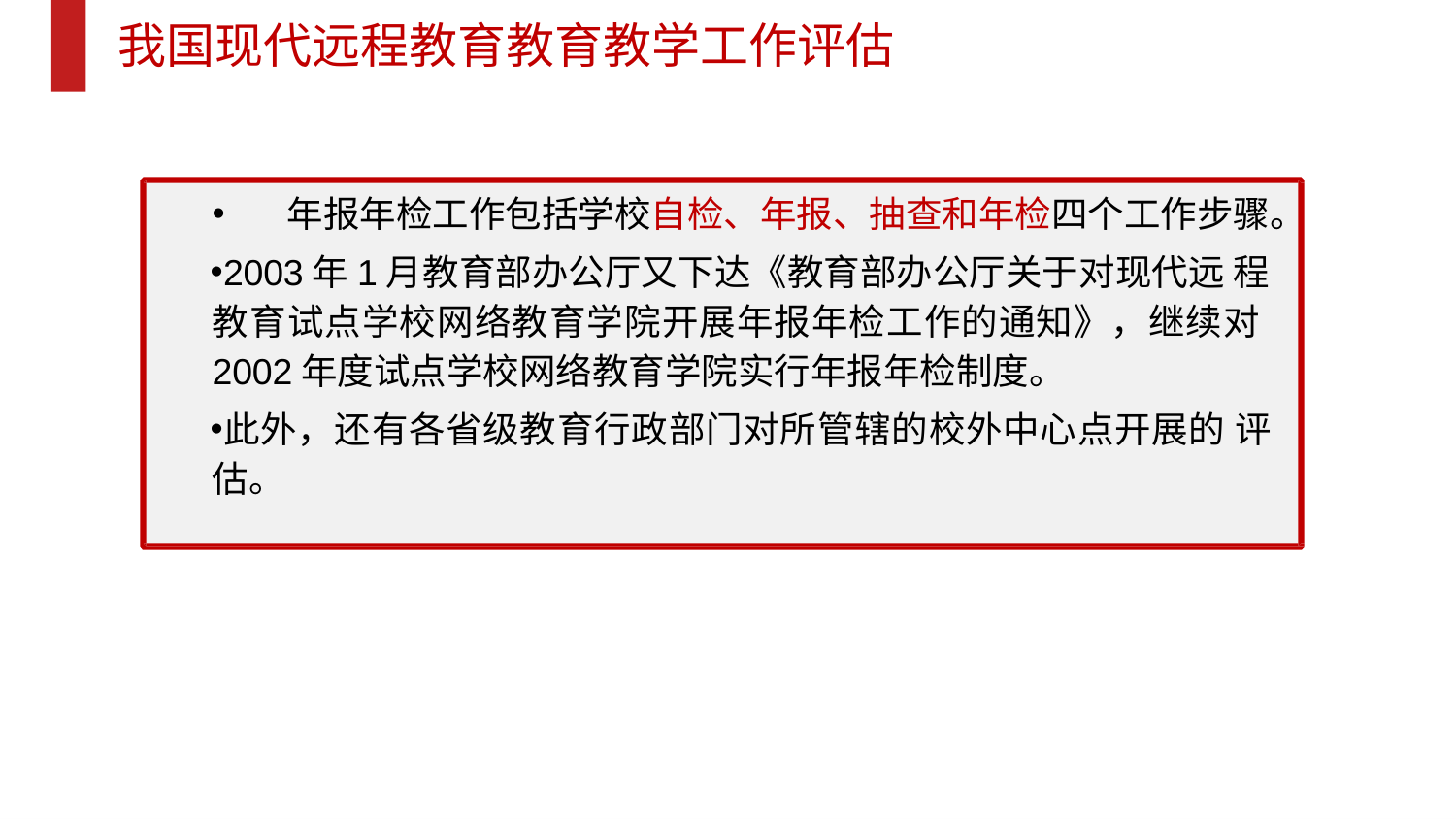

# 我国现代远程教育教育教学工作评估
年报年检工作包括学校自检、年报、抽查和年检四个工作步骤。
2003年1月教育部办公厅又下达《教育部办公厅关于对现代远 程教育试点学校网络教育学院开展年报年检工作的通知》，继续对  2002年度试点学校网络教育学院实行年报年检制度。
此外，还有各省级教育行政部门对所管辖的校外中心点开展的 评估。